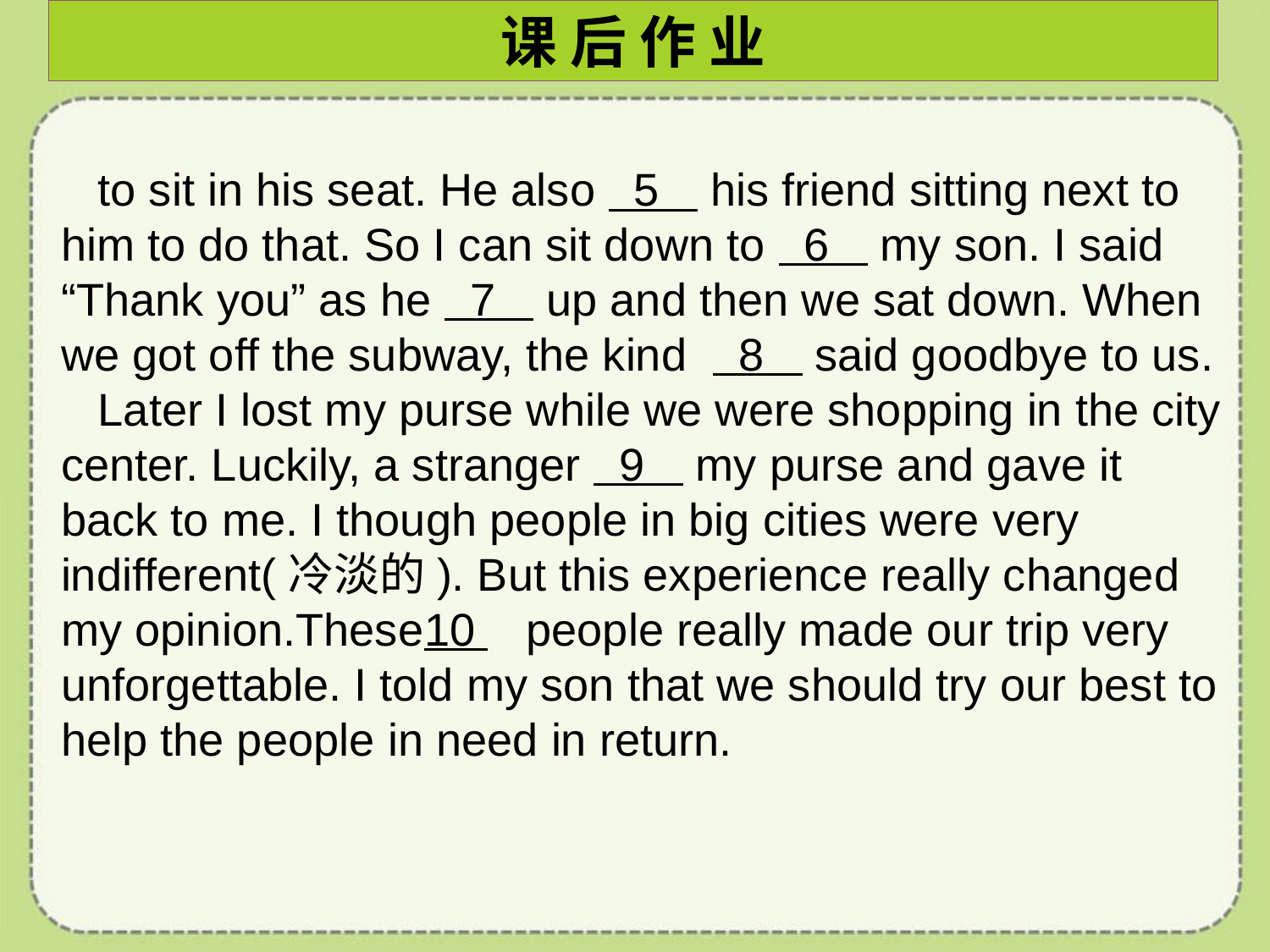

课 后 作 业
to sit in his seat. He also   5    his friend sitting next to him to do that. So I can sit down to   6    my son. I said “Thank you” as he   7    up and then we sat down. When we got off the subway, the kind    8    said goodbye to us.
Later I lost my purse while we were shopping in the city center. Luckily, a stranger   9    my purse and gave it back to me. I though people in big cities were very indifferent(冷淡的). But this experience really changed my opinion.These10    people really made our trip very unforgettable. I told my son that we should try our best to help the people in need in return.